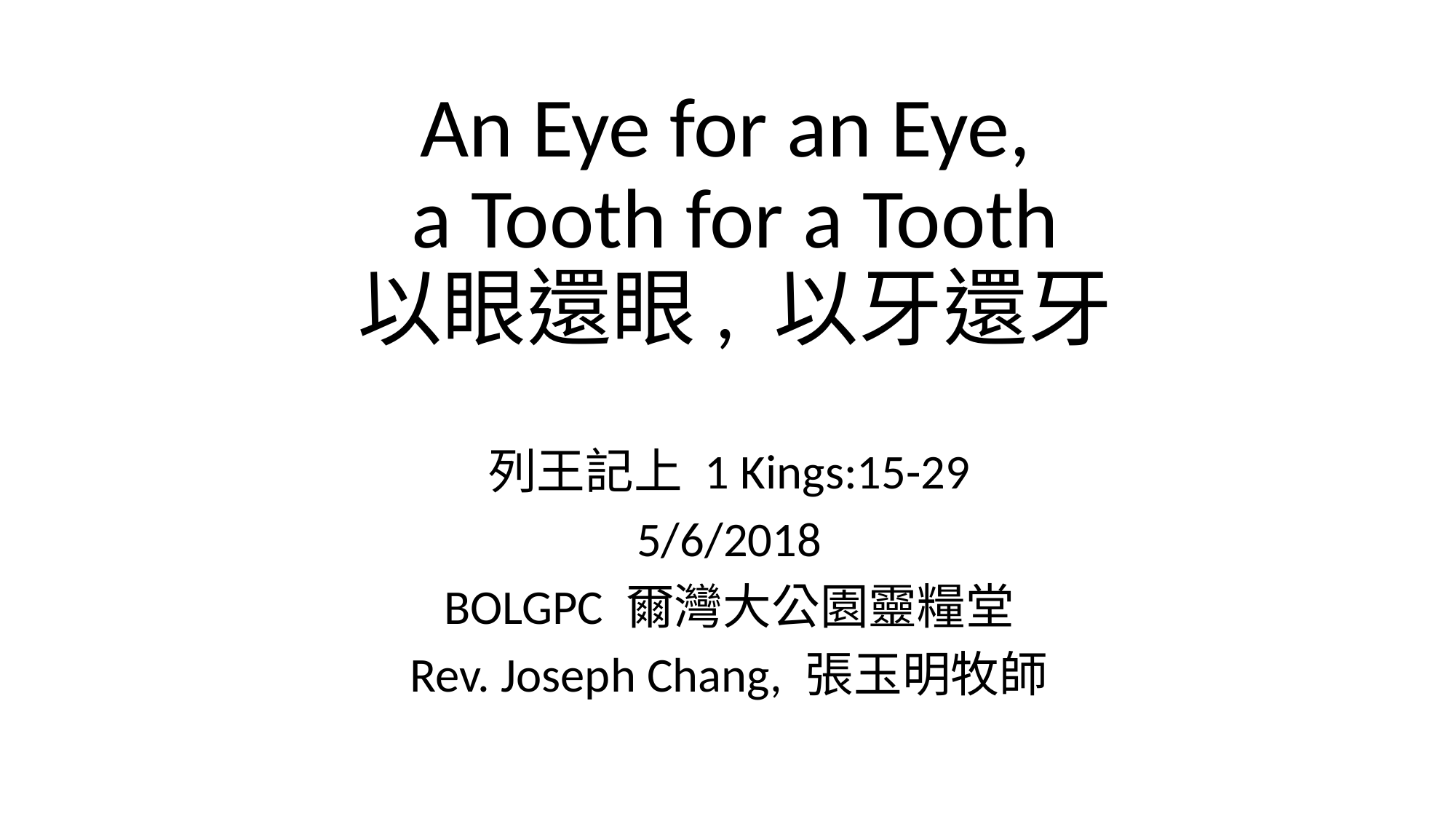

# An Eye for an Eye, a Tooth for a Tooth 以眼還眼, 以牙還牙
列王記上 1 Kings:15-29
5/6/2018
BOLGPC 爾灣大公園靈糧堂
Rev. Joseph Chang, 張玉明牧師